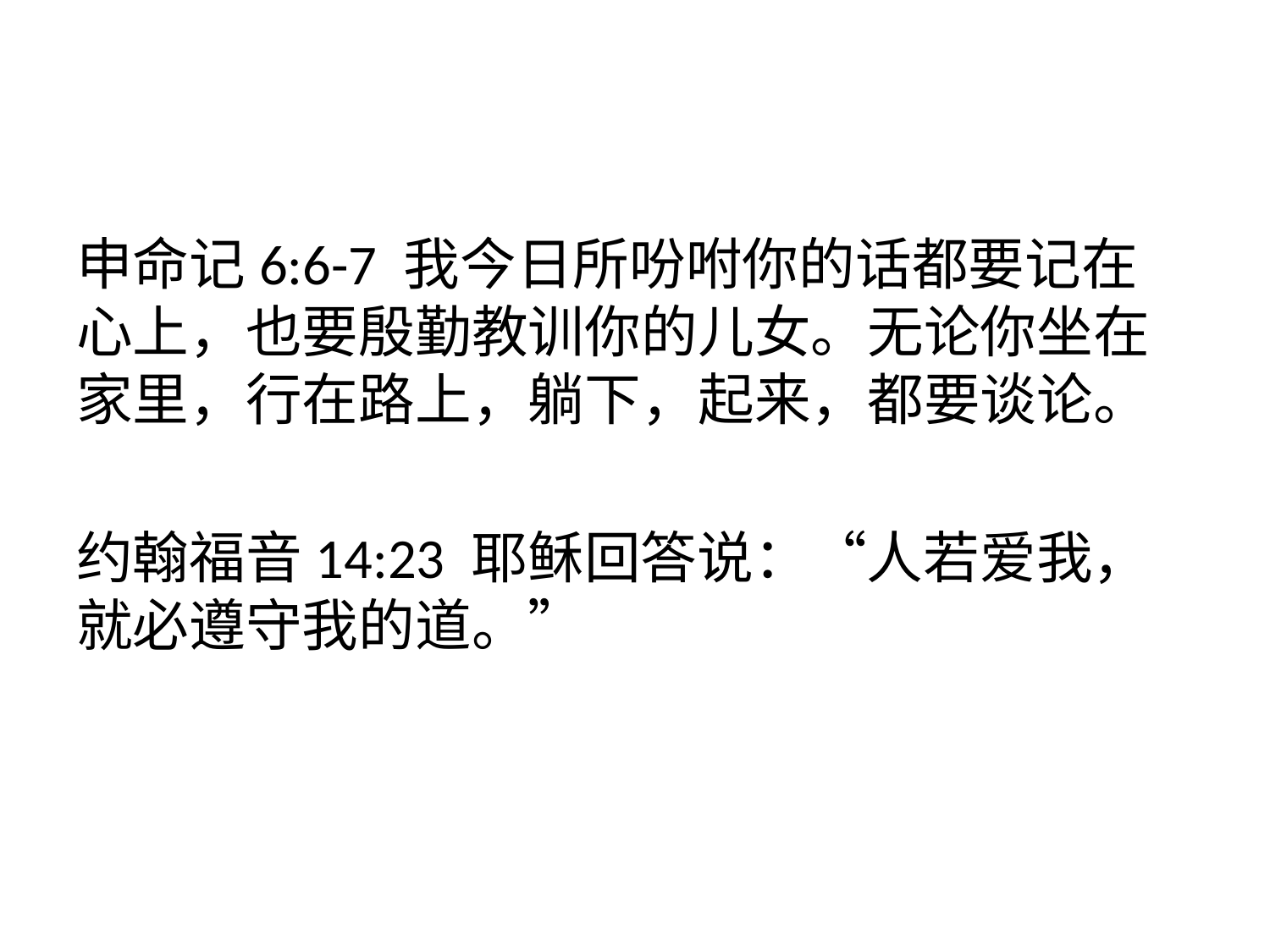

#
申命记6:6-7 我今日所吩咐你的话都要记在心上，也要殷勤教训你的儿女。无论你坐在家里，行在路上，躺下，起来，都要谈论。

约翰福音14:23 耶稣回答说：“人若爱我，就必遵守我的道。”